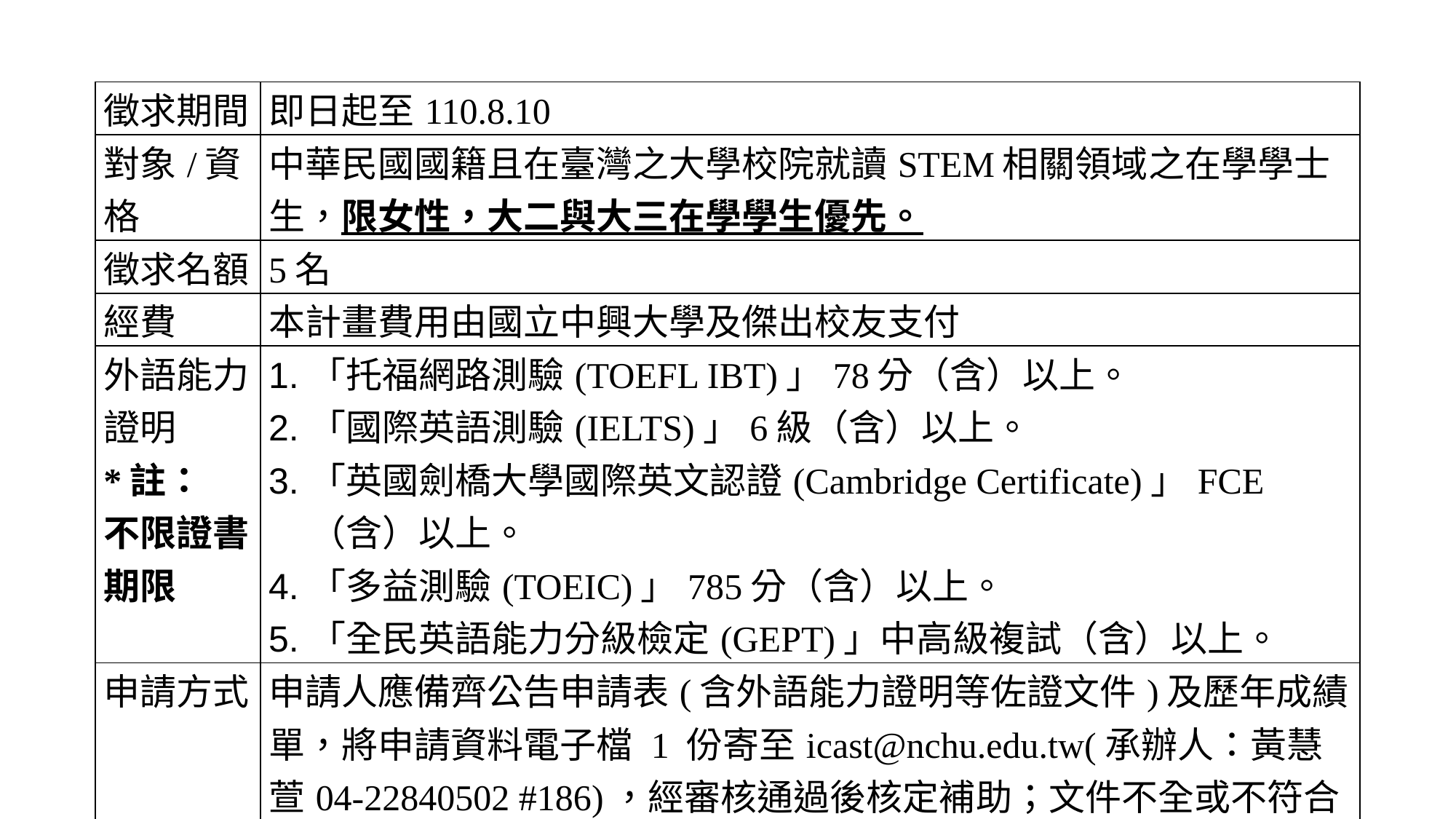

| 徵求期間 | 即日起至110.8.10 |
| --- | --- |
| 對象/資格 | 中華民國國籍且在臺灣之大學校院就讀STEM相關領域之在學學士生，限女性，大二與大三在學學生優先。 |
| 徵求名額 | 5名 |
| 經費 | 本計畫費用由國立中興大學及傑出校友支付 |
| 外語能力證明 \*註： 不限證書期限 | 「托福網路測驗(TOEFL IBT)」78分（含）以上。 「國際英語測驗(IELTS)」6級（含）以上。 「英國劍橋大學國際英文認證(Cambridge Certificate)」FCE（含）以上。 「多益測驗(TOEIC)」785分（含）以上。 「全民英語能力分級檢定(GEPT)」中高級複試（含）以上。 |
| 申請方式 | 申請人應備齊公告申請表(含外語能力證明等佐證文件)及歷年成績單，將申請資料電子檔 1 份寄至icast@nchu.edu.tw(承辦人：黃慧萱04-22840502 #186)，經審核通過後核定補助；文件不全或不符合規定者，不予受理。 |